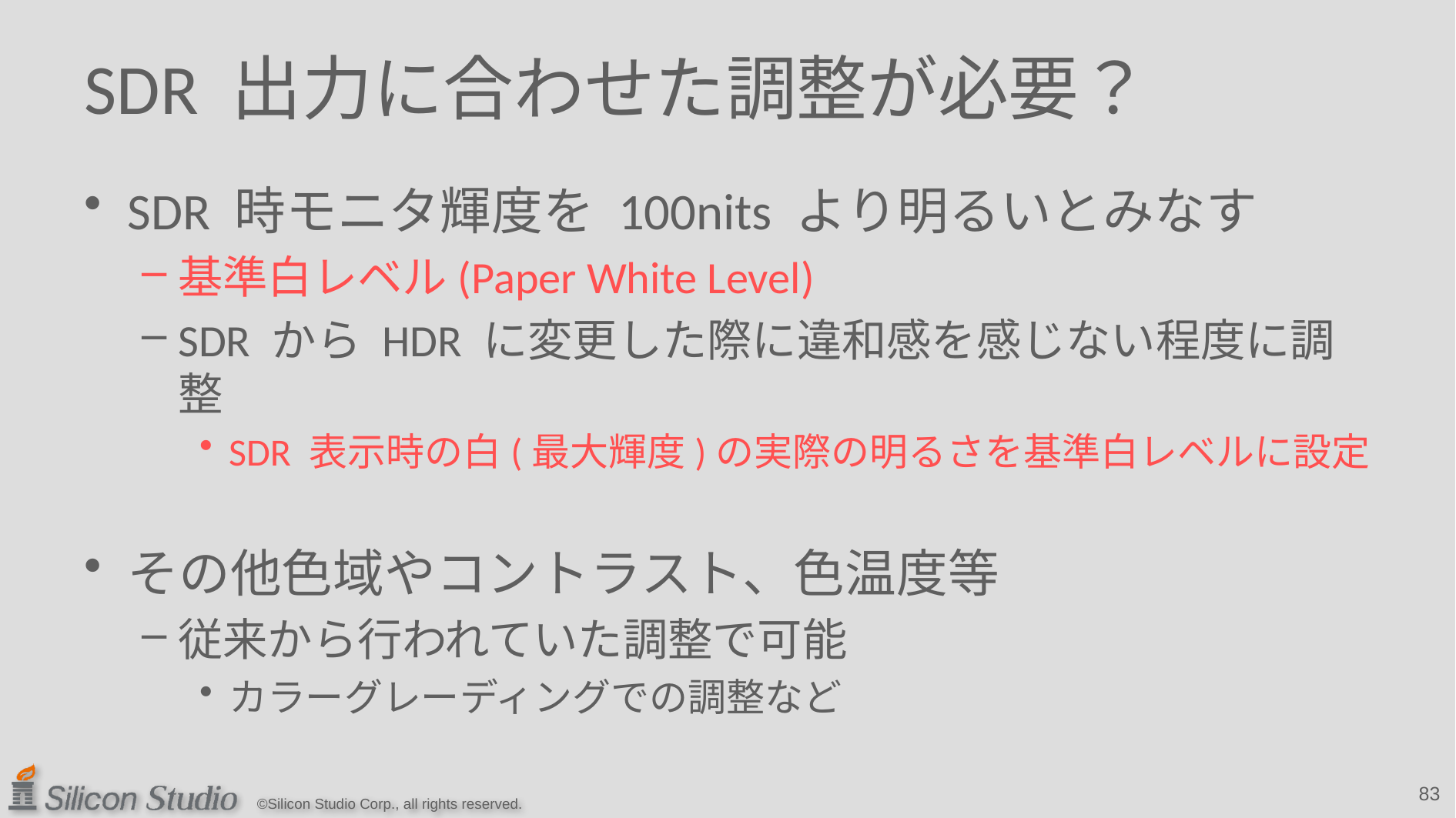

# SDR 出力に合わせた調整が必要？
SDR 時モニタ輝度を 100nits より明るいとみなす
基準白レベル(Paper White Level)
SDR から HDR に変更した際に違和感を感じない程度に調整
SDR 表示時の白(最大輝度)の実際の明るさを基準白レベルに設定

その他色域やコントラスト、色温度等
従来から行われていた調整で可能
カラーグレーディングでの調整など
83